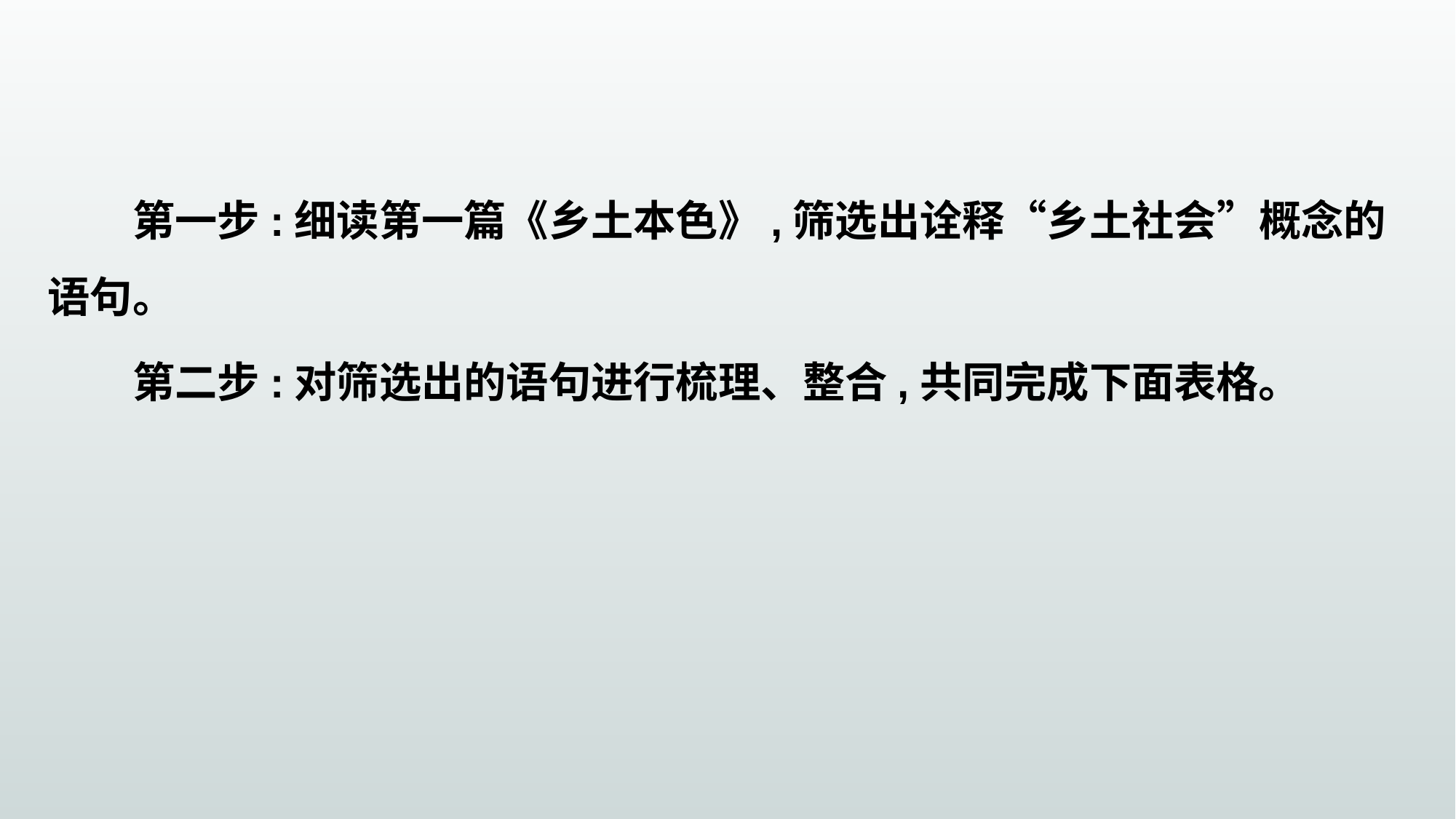

第一步:细读第一篇《乡土本色》,筛选出诠释“乡土社会”概念的语句。
　　第二步:对筛选出的语句进行梳理、整合,共同完成下面表格。